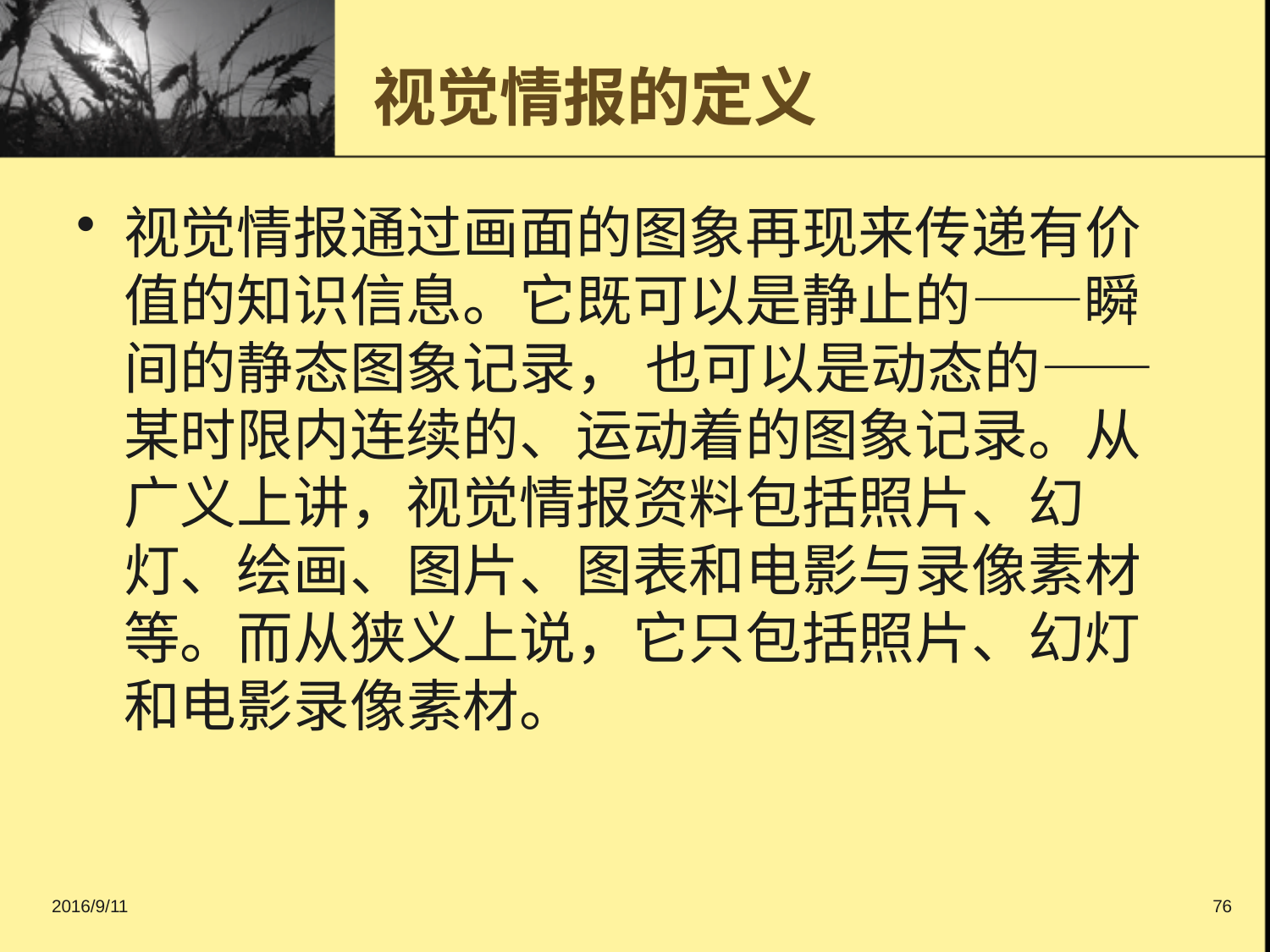

# 视觉情报的定义
视觉情报通过画面的图象再现来传递有价值的知识信息。它既可以是静止的——瞬间的静态图象记录， 也可以是动态的——某时限内连续的、运动着的图象记录。从广义上讲，视觉情报资料包括照片、幻灯、绘画、图片、图表和电影与录像素材等。而从狭义上说，它只包括照片、幻灯和电影录像素材。
2016/9/11

76